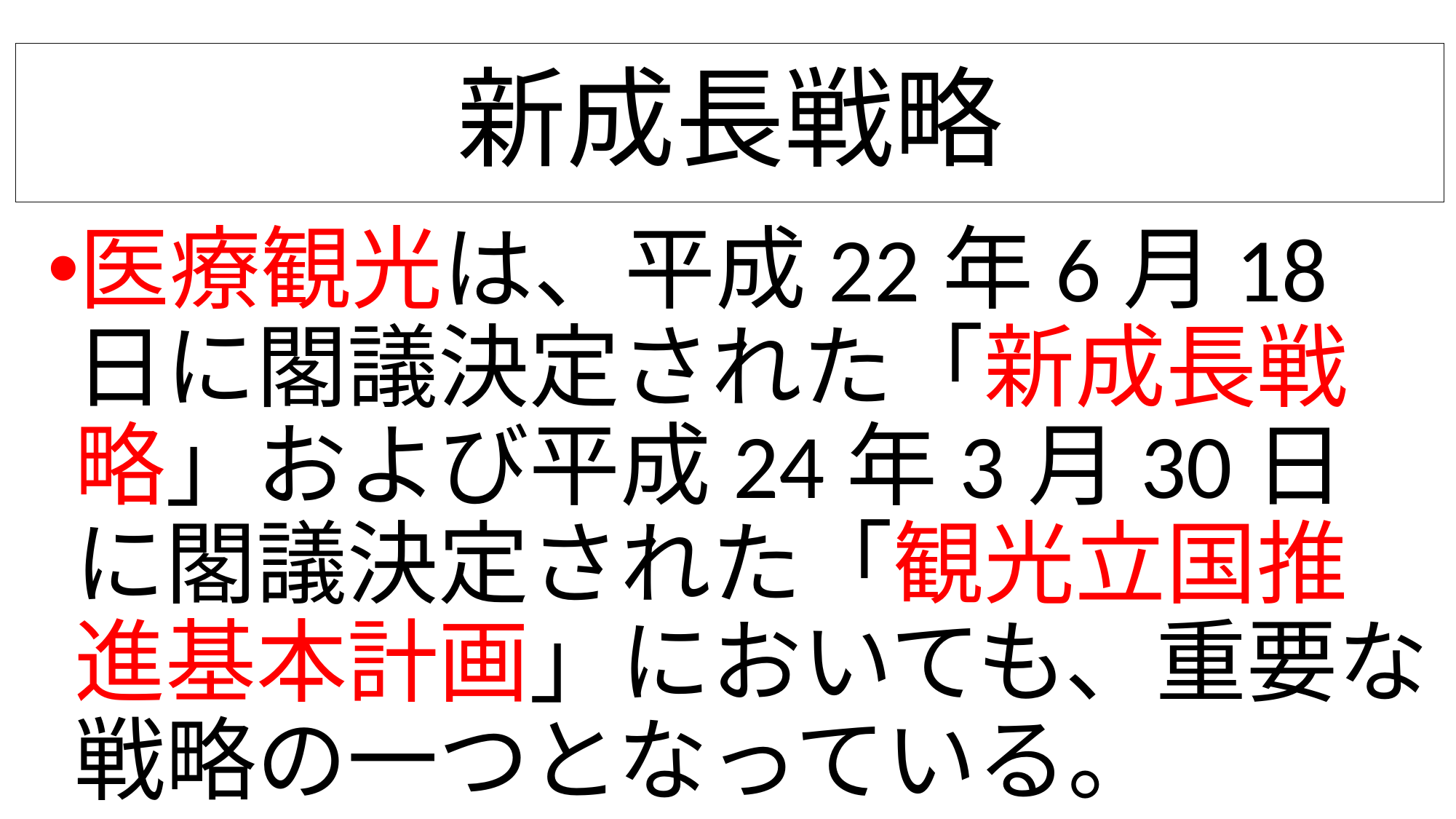

# 新成長戦略
医療観光は、平成22年6月18日に閣議決定された「新成長戦略」および平成24年3月30日に閣議決定された「観光立国推進基本計画」においても、重要な戦略の一つとなっている。